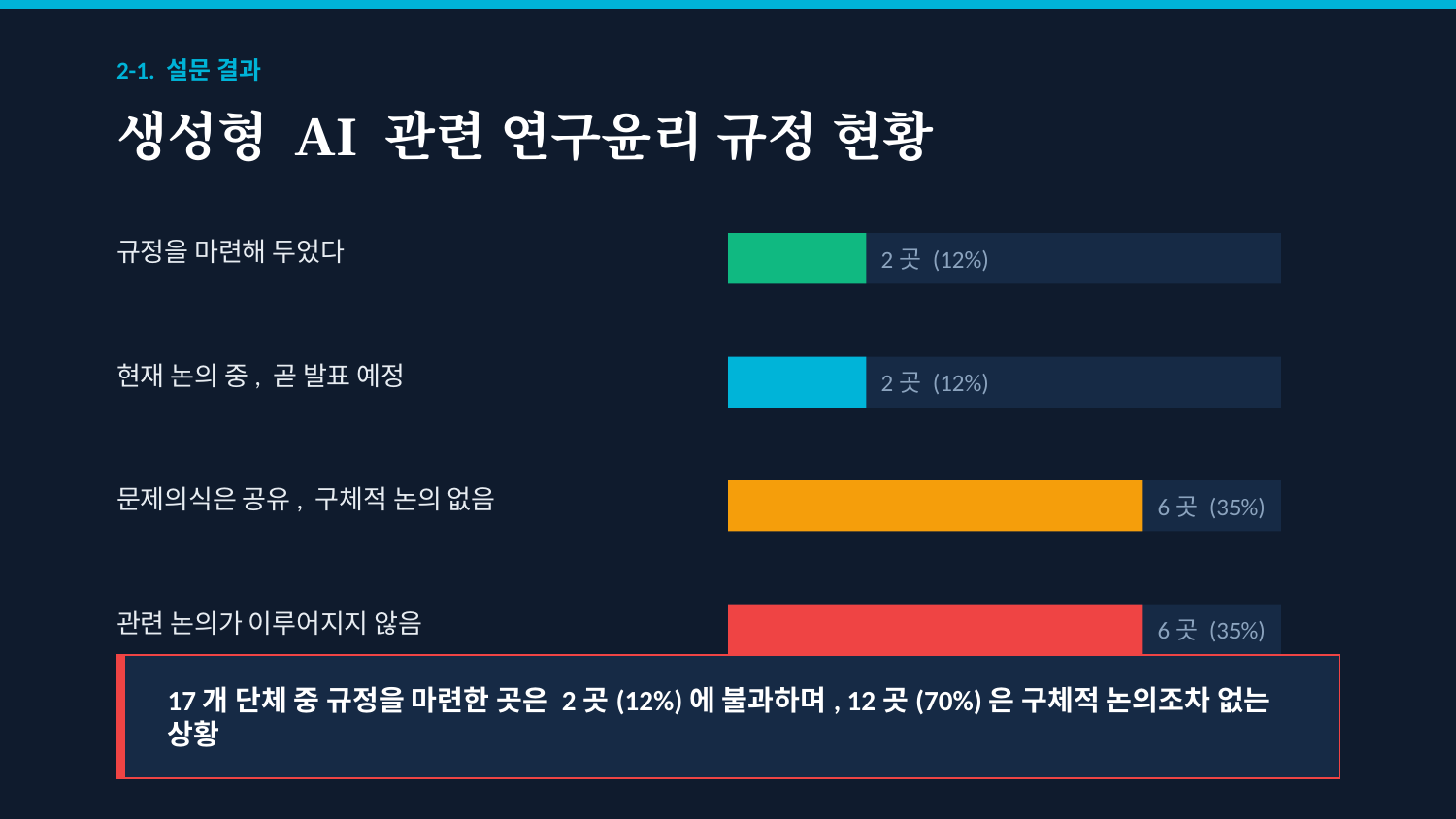

2-1. 설문 결과
생성형 AI 관련 연구윤리 규정 현황
규정을 마련해 두었다
2곳 (12%)

현재 논의 중, 곧 발표 예정
2곳 (12%)

문제의식은 공유, 구체적 논의 없음
6곳 (35%)

관련 논의가 이루어지지 않음
6곳 (35%)

17개 단체 중 규정을 마련한 곳은 2곳(12%)에 불과하며, 12곳(70%)은 구체적 논의조차 없는 상황